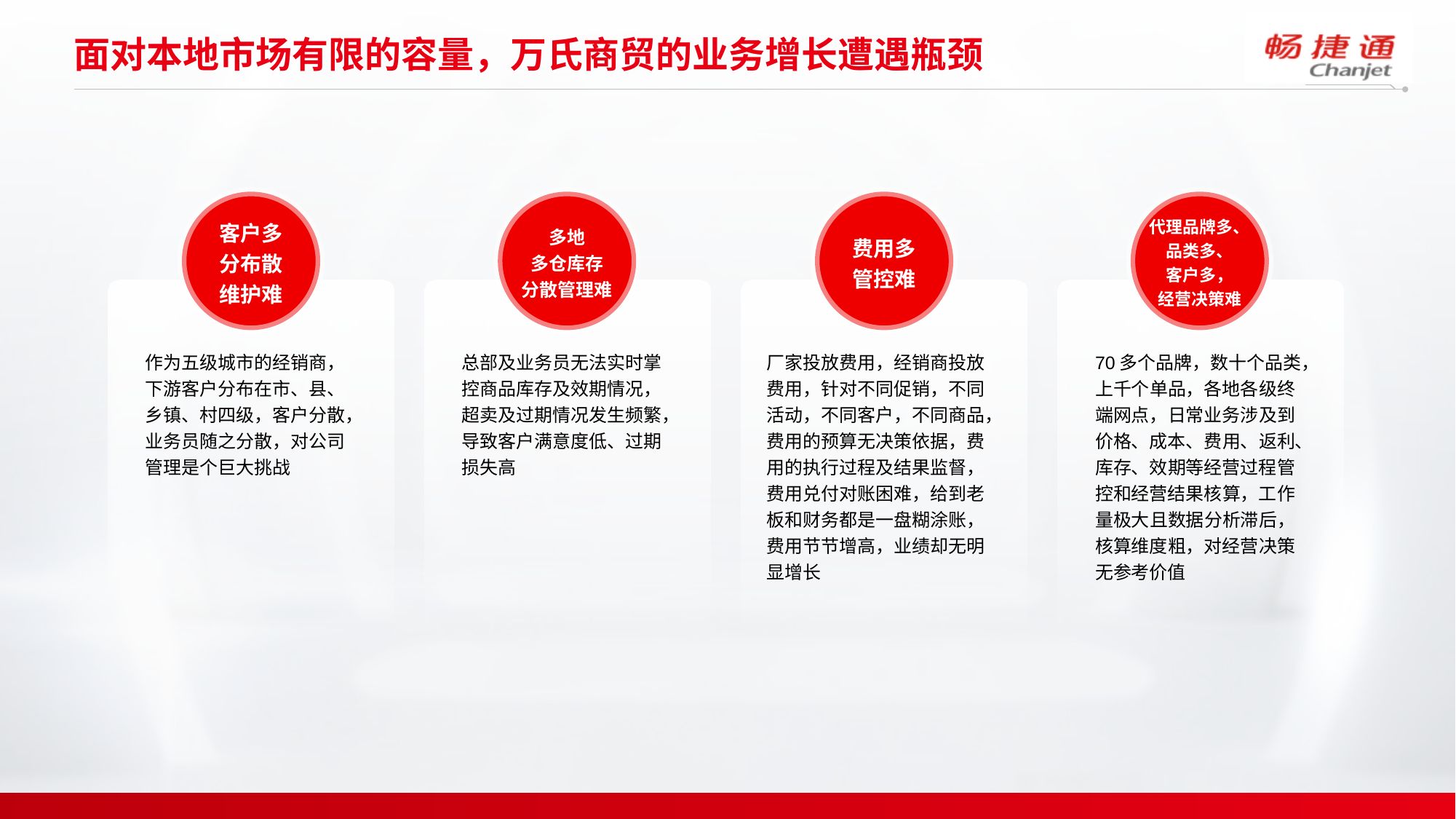

# 面对本地市场有限的容量，万氏商贸的业务增长遭遇瓶颈
客户多
分布散
维护难
多地
多仓库存
分散管理难
费用多管控难
代理品牌多、
品类多、
客户多，
经营决策难

作为五级城市的经销商，下游客户分布在市、县、乡镇、村四级，客户分散，业务员随之分散，对公司管理是个巨大挑战
总部及业务员无法实时掌控商品库存及效期情况，超卖及过期情况发生频繁，导致客户满意度低、过期损失高
厂家投放费用，经销商投放费用，针对不同促销，不同活动，不同客户，不同商品，费用的预算无决策依据，费用的执行过程及结果监督，费用兑付对账困难，给到老板和财务都是一盘糊涂账，费用节节增高，业绩却无明显增长
70多个品牌，数十个品类，上千个单品，各地各级终端网点，日常业务涉及到价格、成本、费用、返利、库存、效期等经营过程管控和经营结果核算，工作量极大且数据分析滞后，核算维度粗，对经营决策无参考价值